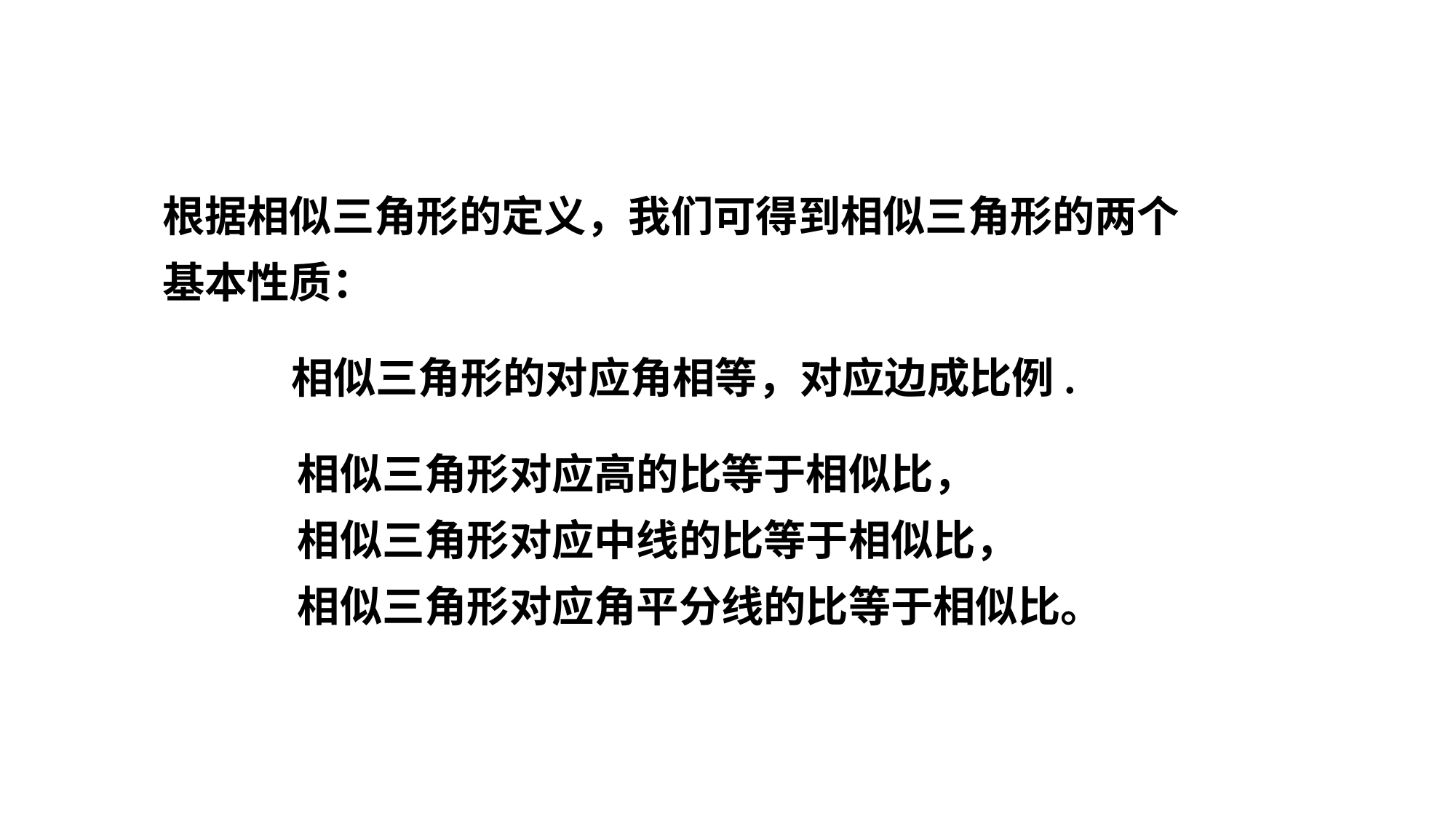

根据相似三角形的定义，我们可得到相似三角形的两个基本性质：
相似三角形的对应角相等，对应边成比例.
相似三角形对应高的比等于相似比，
相似三角形对应中线的比等于相似比，
相似三角形对应角平分线的比等于相似比。